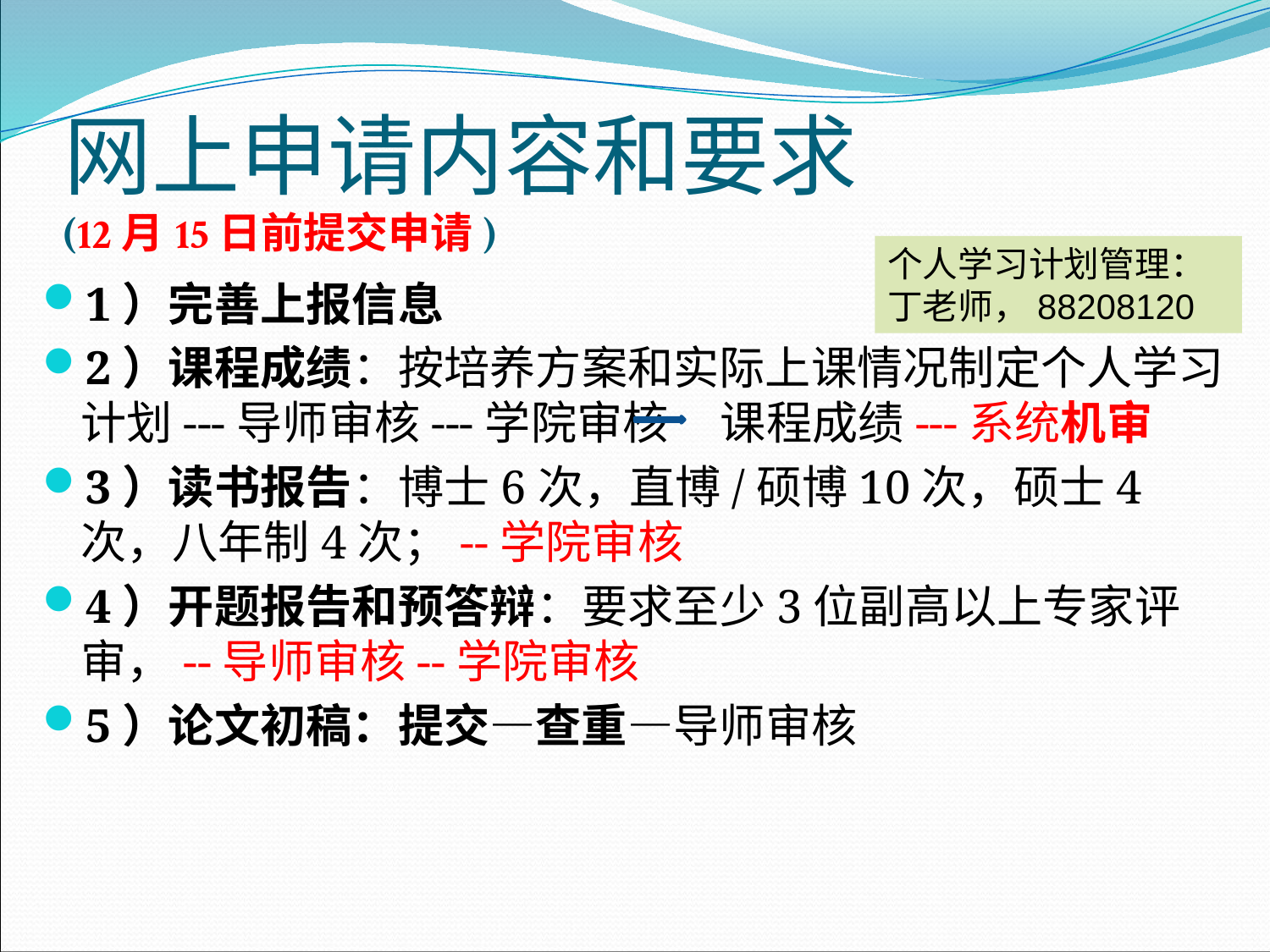

# 网上申请内容和要求 (12月15日前提交申请)
个人学习计划管理：丁老师，88208120
1）完善上报信息
2）课程成绩：按培养方案和实际上课情况制定个人学习计划---导师审核---学院审核     课程成绩---系统机审
3）读书报告：博士6次，直博/硕博10次，硕士4次，八年制4次；--学院审核
4）开题报告和预答辩：要求至少3位副高以上专家评审，--导师审核--学院审核
5）论文初稿：提交—查重—导师审核